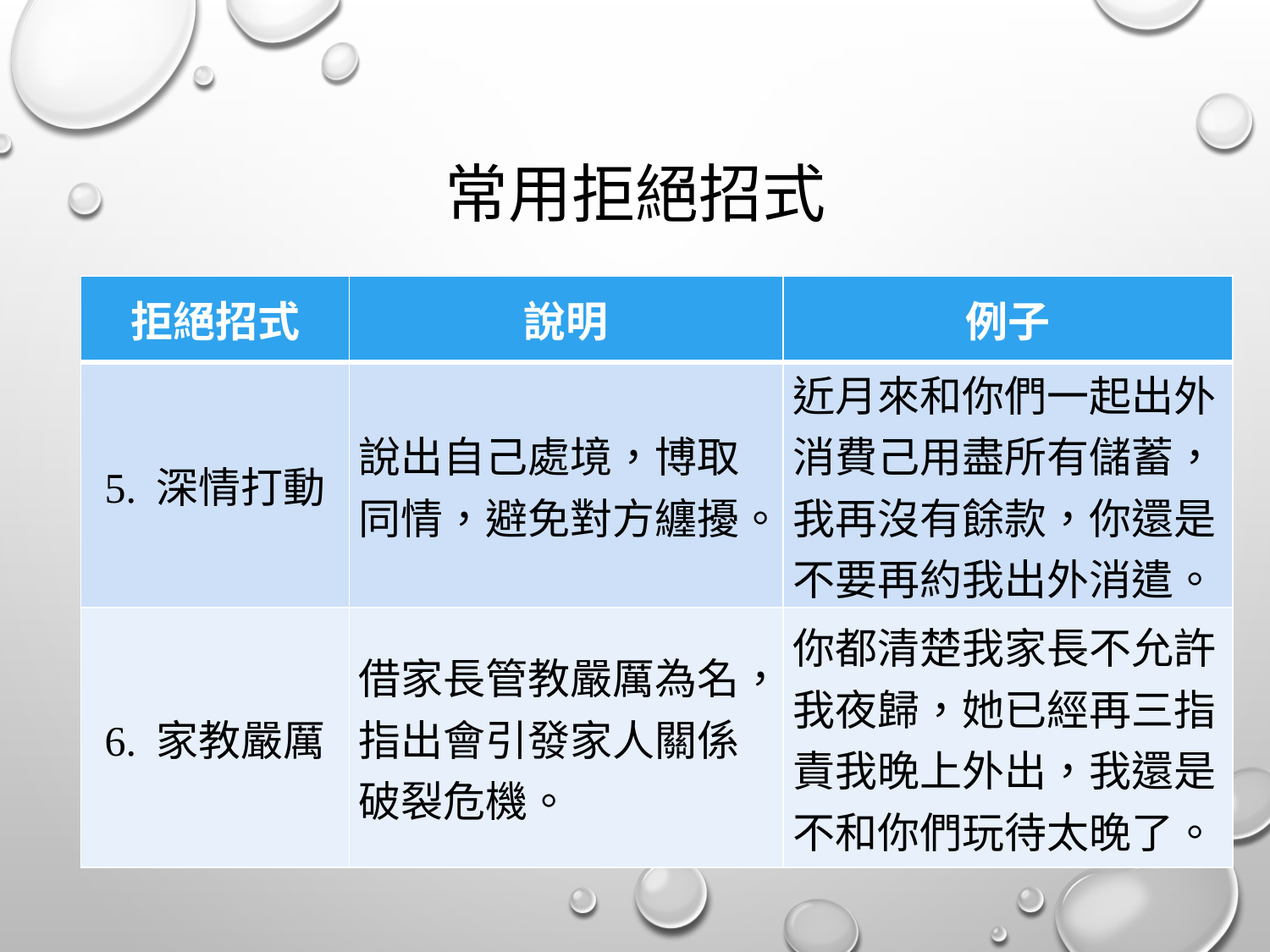

# 常用拒絕招式
| 拒絕招式 | 說明 | 例子 |
| --- | --- | --- |
| 5. 深情打動 | 說出自己處境，博取同情，避免對方纏擾。 | 近月來和你們一起出外消費己用盡所有儲蓄，我再沒有餘款，你還是不要再約我出外消遣。 |
| 6. 家教嚴厲 | 借家長管教嚴厲為名，指出會引發家人關係破裂危機。 | 你都清楚我家長不允許我夜歸，她已經再三指責我晚上外出，我還是不和你們玩待太晚了。 |